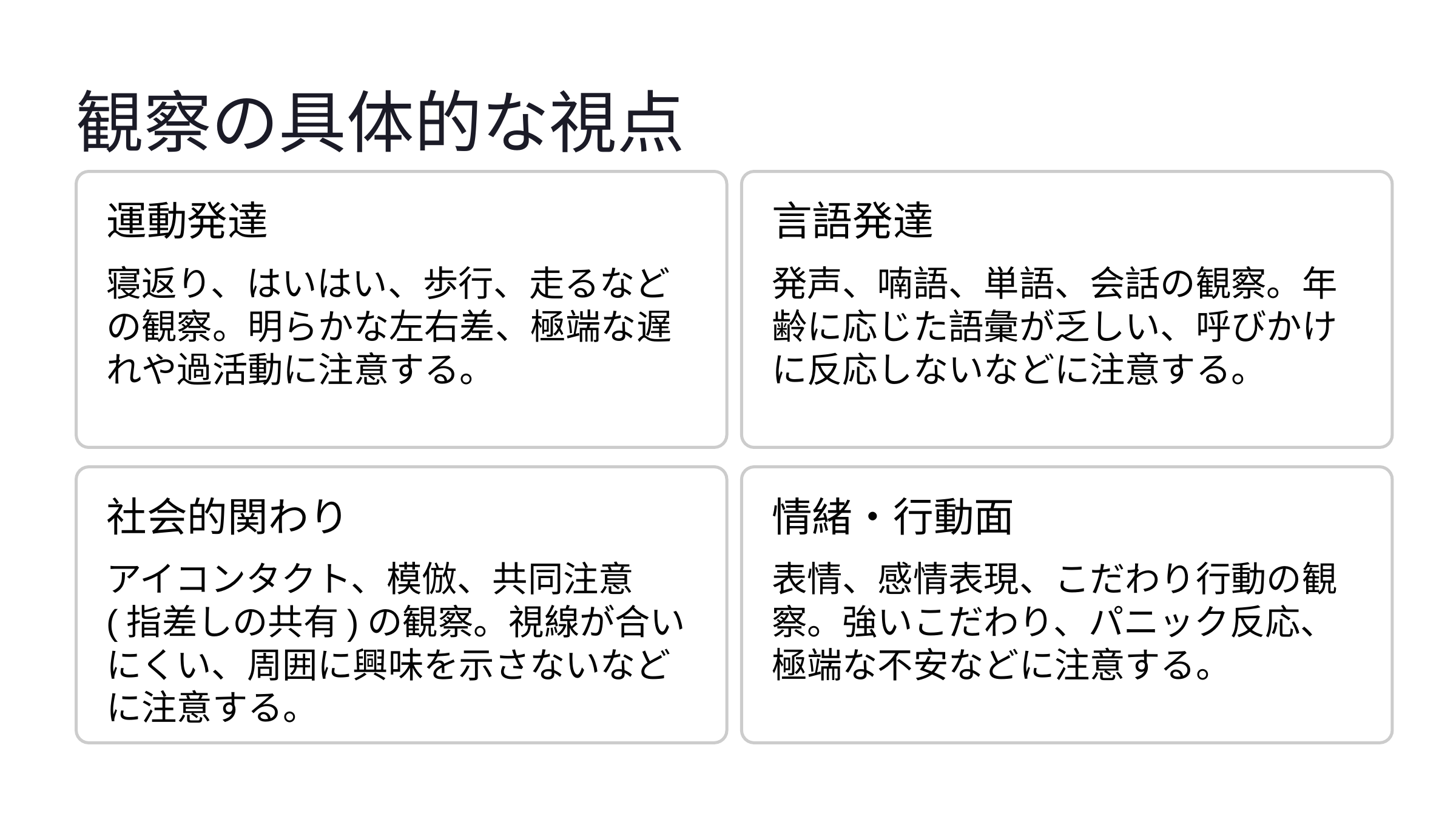

観察の具体的な視点

運動発達
言語発達
寝返り、はいはい、歩行、走るなどの観察。明らかな左右差、極端な遅れや過活動に注意する。
発声、喃語、単語、会話の観察。年齢に応じた語彙が乏しい、呼びかけに反応しないなどに注意する。

社会的関わり
情緒・行動面
アイコンタクト、模倣、共同注意(指差しの共有)の観察。視線が合いにくい、周囲に興味を示さないなどに注意する。
表情、感情表現、こだわり行動の観察。強いこだわり、パニック反応、極端な不安などに注意する。